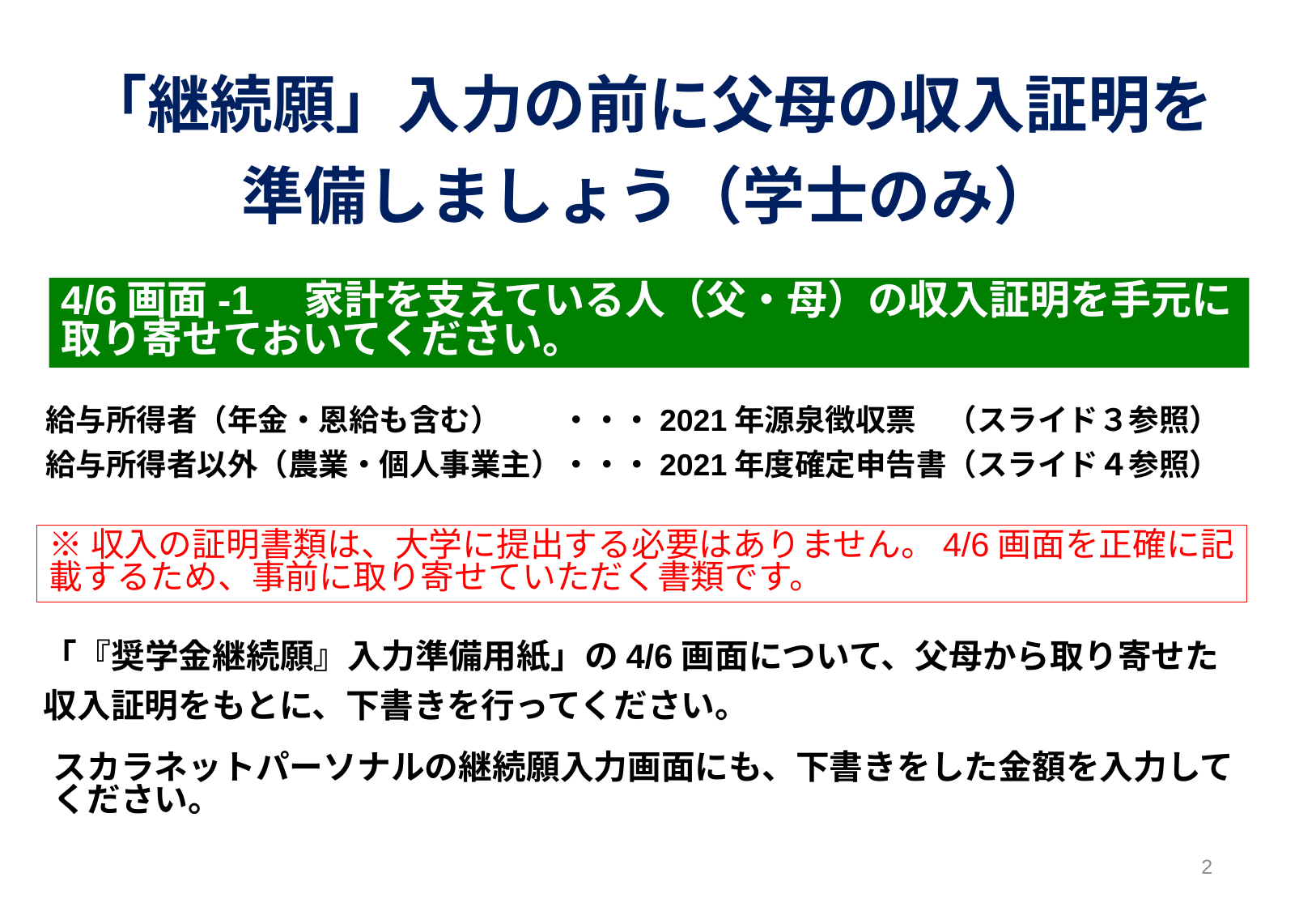

「継続願」入力の前に父母の収入証明を
準備しましょう（学士のみ）
4/6画面-1　家計を支えている人（父・母）の収入証明を手元に取り寄せておいてください。
給与所得者（年金・恩給も含む）　　・・・2021年源泉徴収票　（スライド３参照）
給与所得者以外（農業・個人事業主）・・・2021年度確定申告書（スライド４参照）
※収入の証明書類は、大学に提出する必要はありません。4/6画面を正確に記載するため、事前に取り寄せていただく書類です。
「『奨学金継続願』入力準備用紙」の4/6画面について、父母から取り寄せた
収入証明をもとに、下書きを行ってください。
スカラネットパーソナルの継続願入力画面にも、下書きをした金額を入力してください。
2